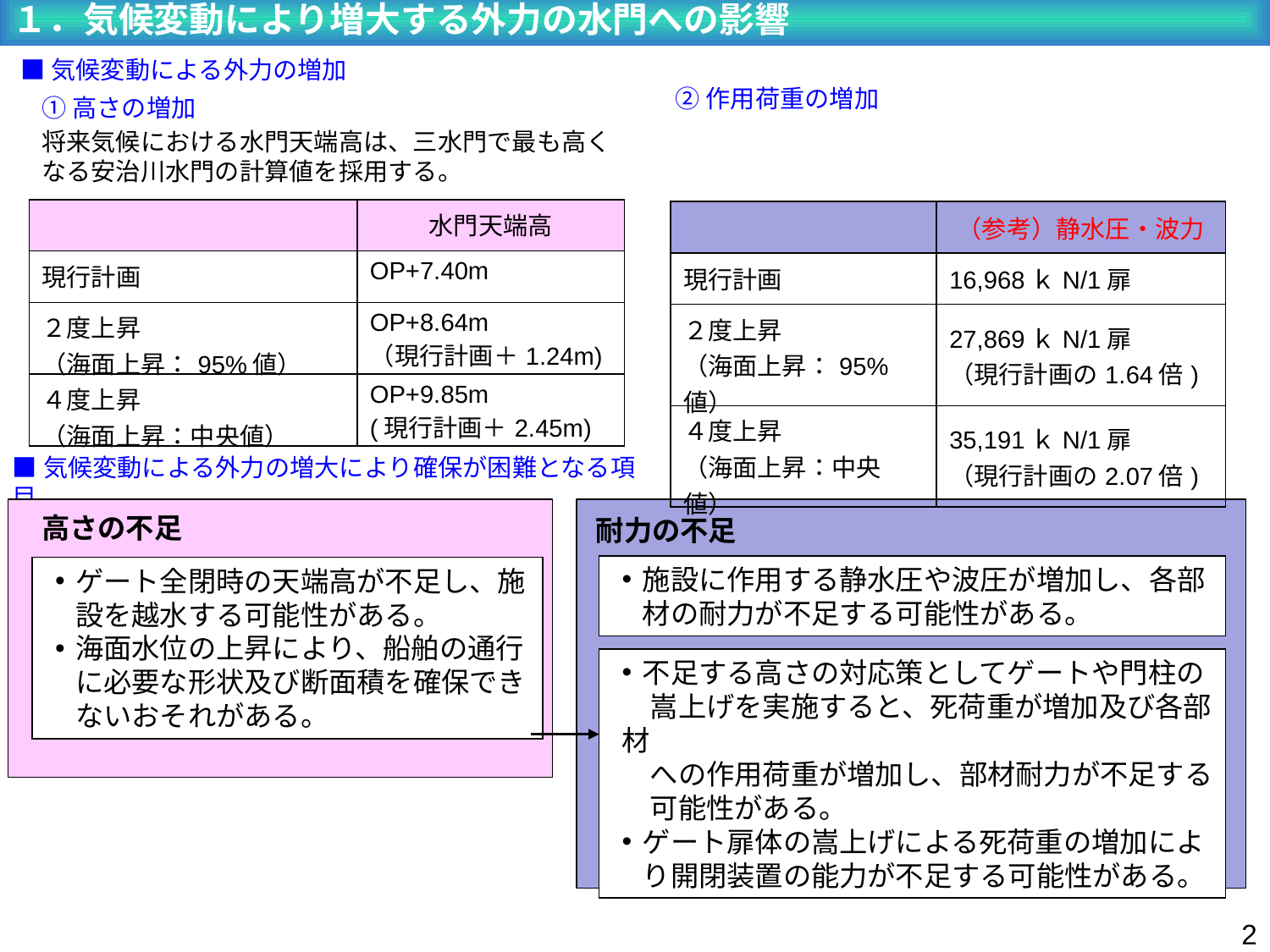

１．気候変動により増大する外力の水門への影響
■気候変動による外力の増加
②作用荷重の増加
①高さの増加
将来気候における水門天端高は、三水門で最も高くなる安治川水門の計算値を採用する。
|  | 水門天端高 |
| --- | --- |
| 現行計画 | OP+7.40m |
| ２度上昇 （海面上昇：95%値） | OP+8.64m （現行計画＋1.24m) |
| ４度上昇 （海面上昇：中央値） | OP+9.85m (現行計画＋2.45m) |
|  | （参考）静水圧・波力 |
| --- | --- |
| 現行計画 | 16,968ｋN/1扉 |
| ２度上昇 （海面上昇：95%値） | 27,869ｋN/1扉 （現行計画の1.64倍) |
| ４度上昇 （海面上昇：中央値） | 35,191ｋN/1扉 （現行計画の2.07倍) |
■気候変動による外力の増大により確保が困難となる項目

高さの不足
耐力の不足
施設に作用する静水圧や波圧が増加し、各部材の耐力が不足する可能性がある。
ゲート全閉時の天端高が不足し、施設を越水する可能性がある。
海面水位の上昇により、船舶の通行に必要な形状及び断面積を確保できないおそれがある。
不足する高さの対応策としてゲートや門柱の
　嵩上げを実施すると、死荷重が増加及び各部材
　への作用荷重が増加し、部材耐力が不足する
　可能性がある。
ゲート扉体の嵩上げによる死荷重の増加により開閉装置の能力が不足する可能性がある。
2